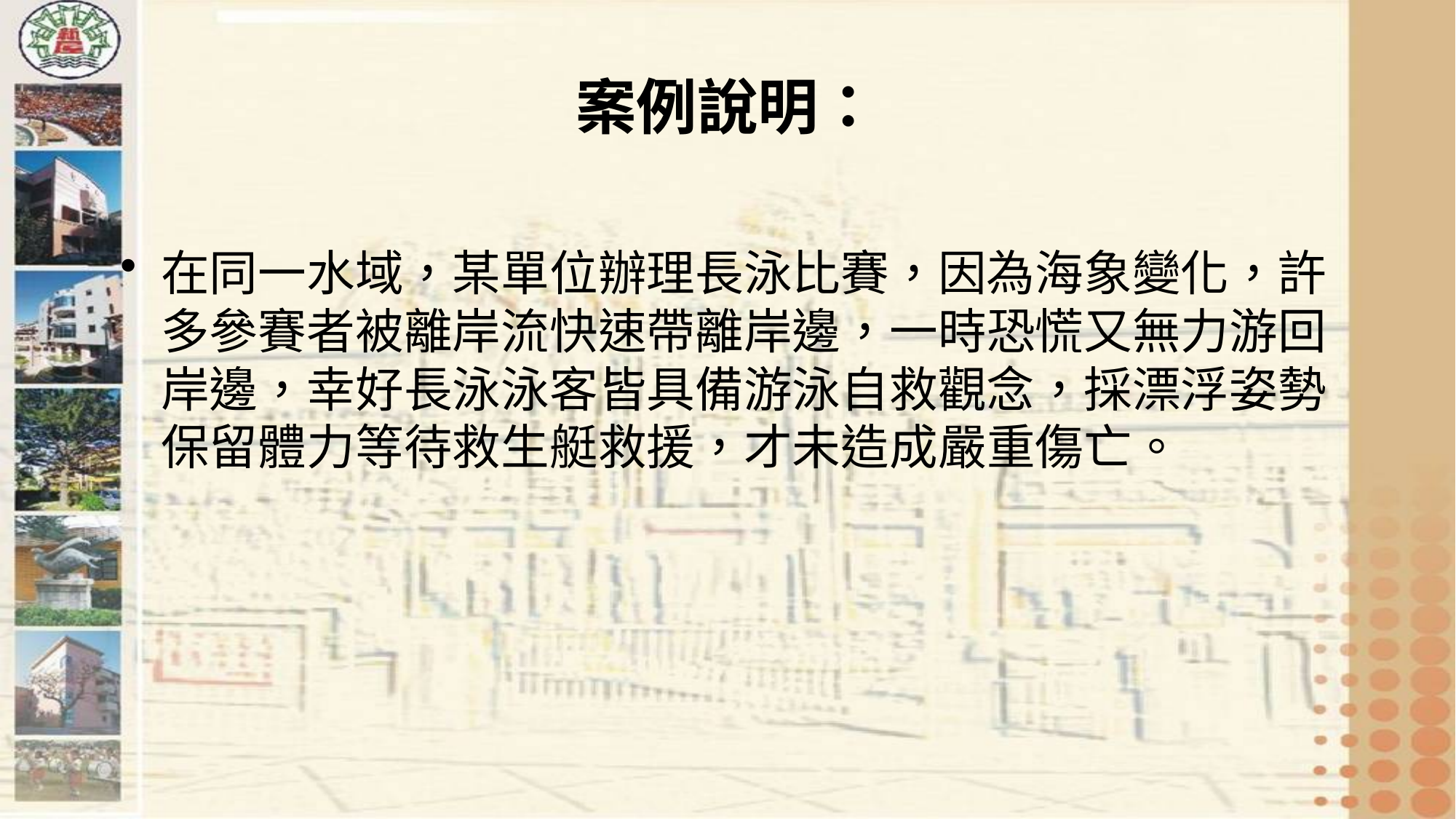

# 案例說明：
在同一水域，某單位辦理長泳比賽，因為海象變化，許多參賽者被離岸流快速帶離岸邊，一時恐慌又無力游回岸邊，幸好長泳泳客皆具備游泳自救觀念，採漂浮姿勢保留體力等待救生艇救援，才未造成嚴重傷亡。